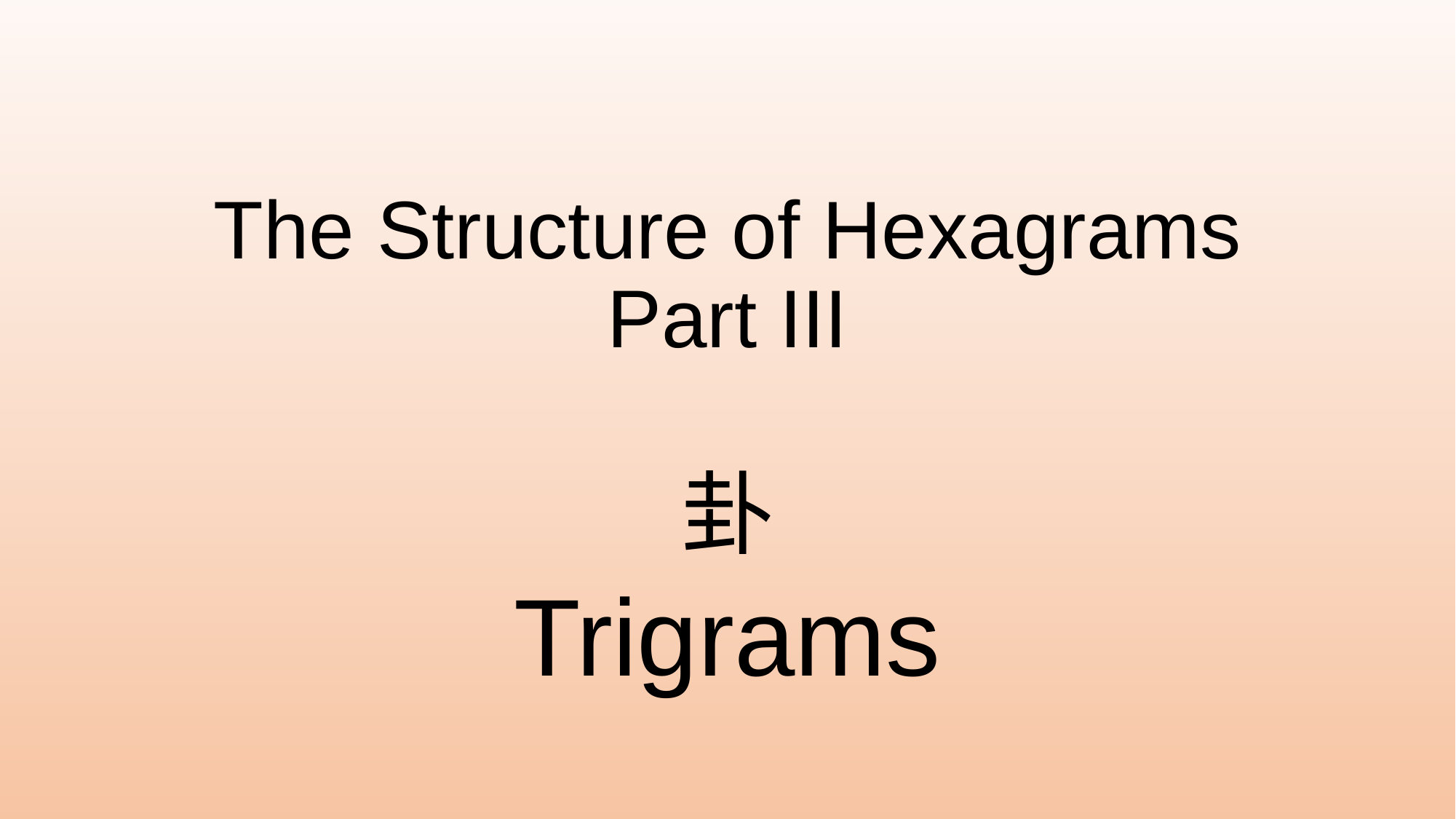

# The Structure of Hexagrams Part III
卦
Trigrams